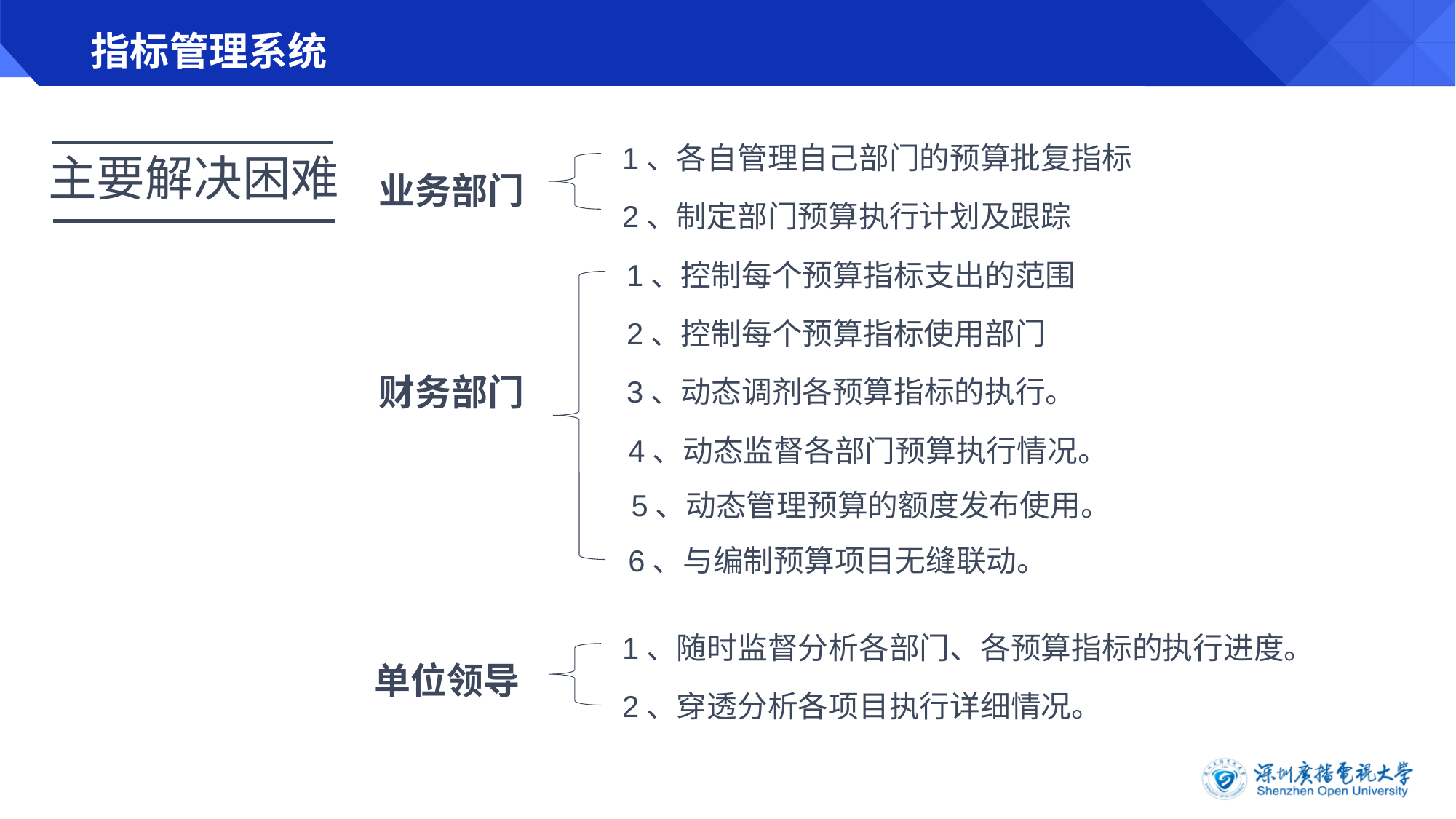

指标管理系统
1、各自管理自己部门的预算批复指标
主要解决困难

业务部门
2、制定部门预算执行计划及跟踪
1、控制每个预算指标支出的范围

2、控制每个预算指标使用部门
财务部门
3、动态调剂各预算指标的执行。
4、动态监督各部门预算执行情况。
5、动态管理预算的额度发布使用。
6、与编制预算项目无缝联动。
1、随时监督分析各部门、各预算指标的执行进度。

单位领导
2、穿透分析各项目执行详细情况。